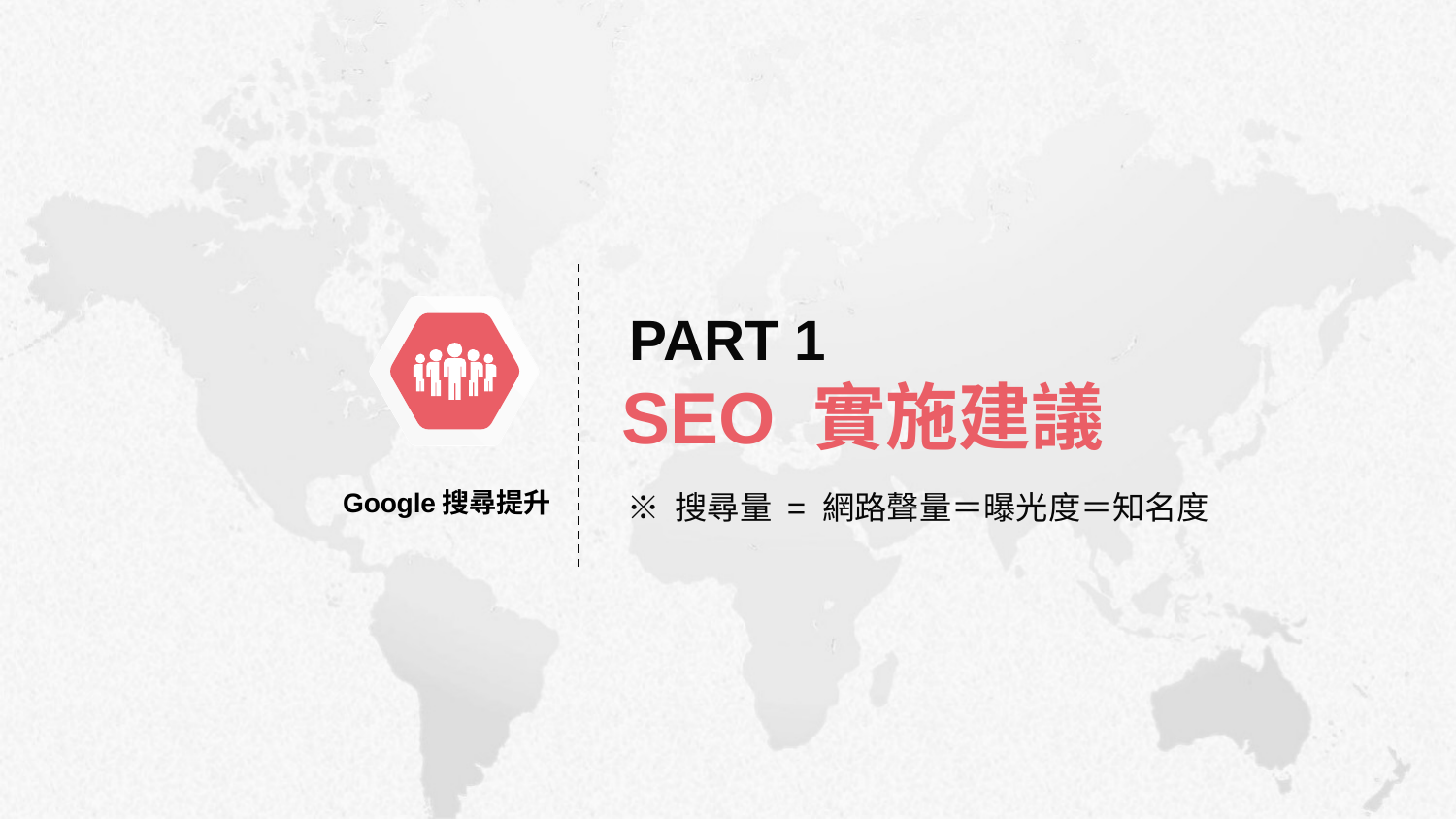

PART 1
SEO 實施建議

Google搜尋提升
※ 搜尋量 = 網路聲量＝曝光度＝知名度